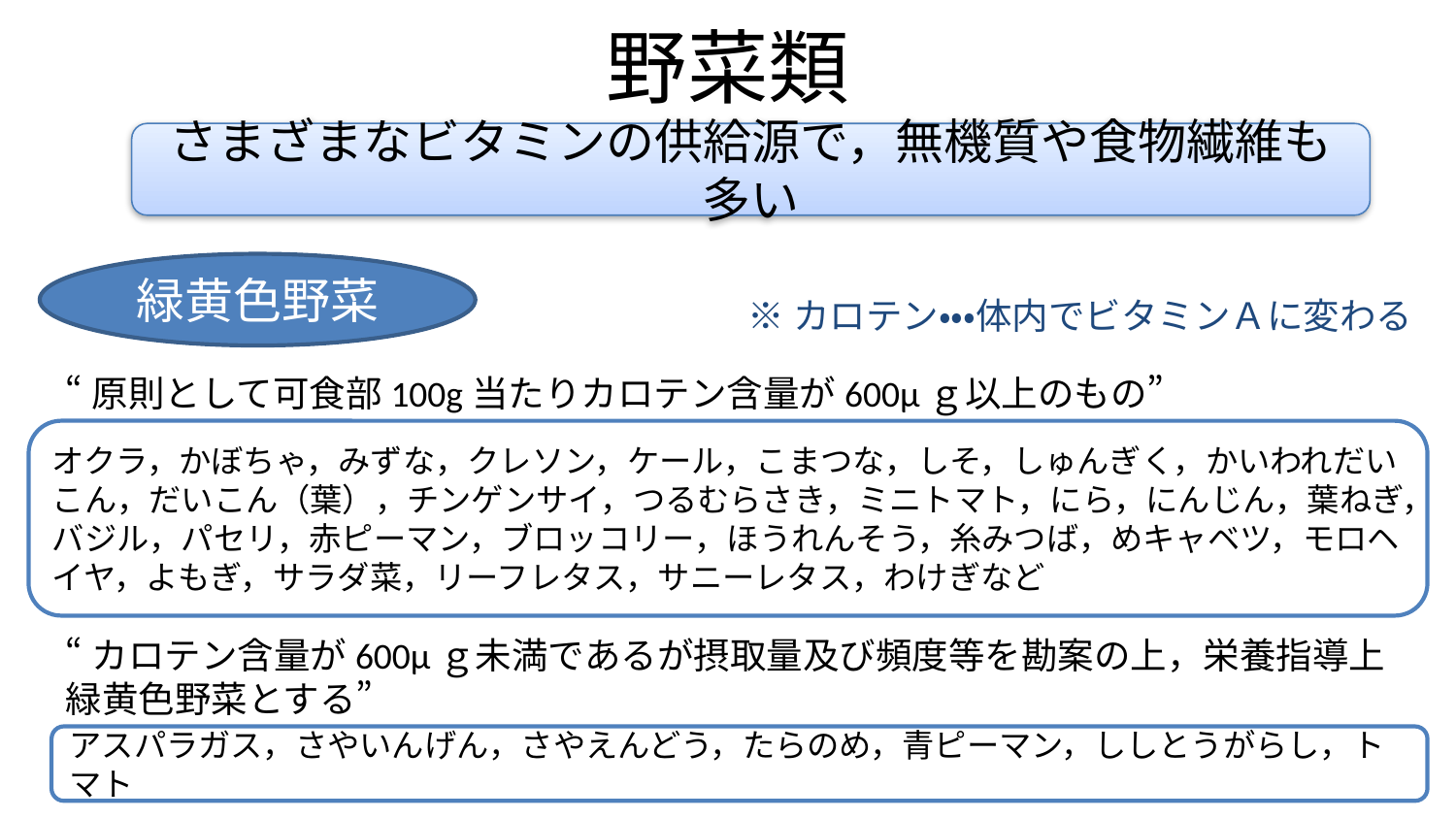

# 野菜類
さまざまなビタミンの供給源で，無機質や食物繊維も多い
緑黄色野菜
※カロテン・・・体内でビタミンＡに変わる
“原則として可食部100g当たりカロテン含量が600μｇ以上のもの”

“カロテン含量が600μｇ未満であるが摂取量及び頻度等を勘案の上，栄養指導上緑黄色野菜とする”
オクラ，かぼちゃ，みずな，クレソン，ケール，こまつな，しそ，しゅんぎく，かいわれだいこん，だいこん（葉），チンゲンサイ，つるむらさき，ミニトマト，にら，にんじん，葉ねぎ，バジル，パセリ，赤ピーマン，ブロッコリー，ほうれんそう，糸みつば，めキャベツ，モロヘイヤ，よもぎ，サラダ菜，リーフレタス，サニーレタス，わけぎなど
アスパラガス，さやいんげん，さやえんどう，たらのめ，青ピーマン，ししとうがらし，トマト